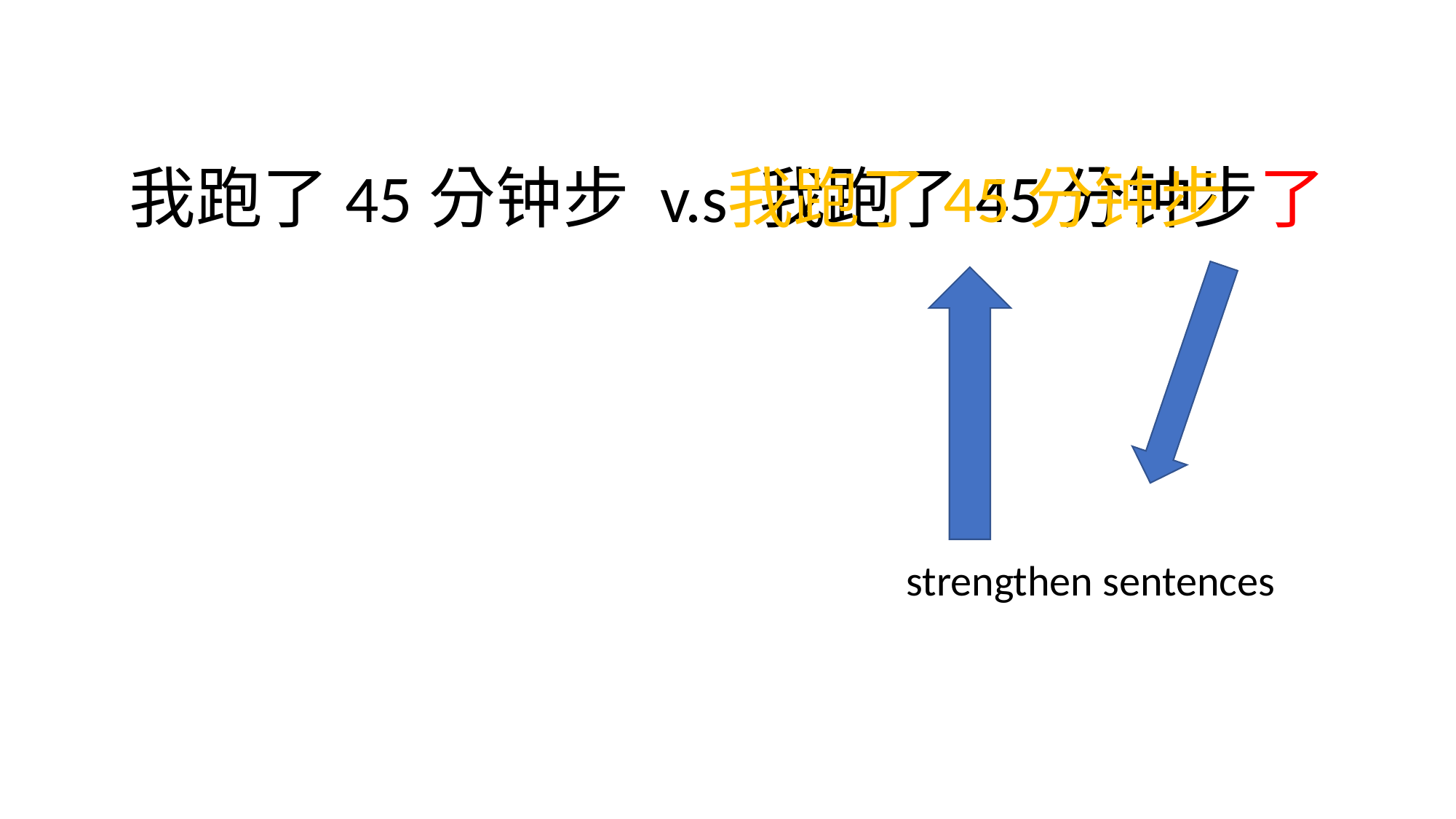

# 我跑了45分钟步 v.s 我跑了45分钟步了
我跑了45分钟步

strengthen sentences